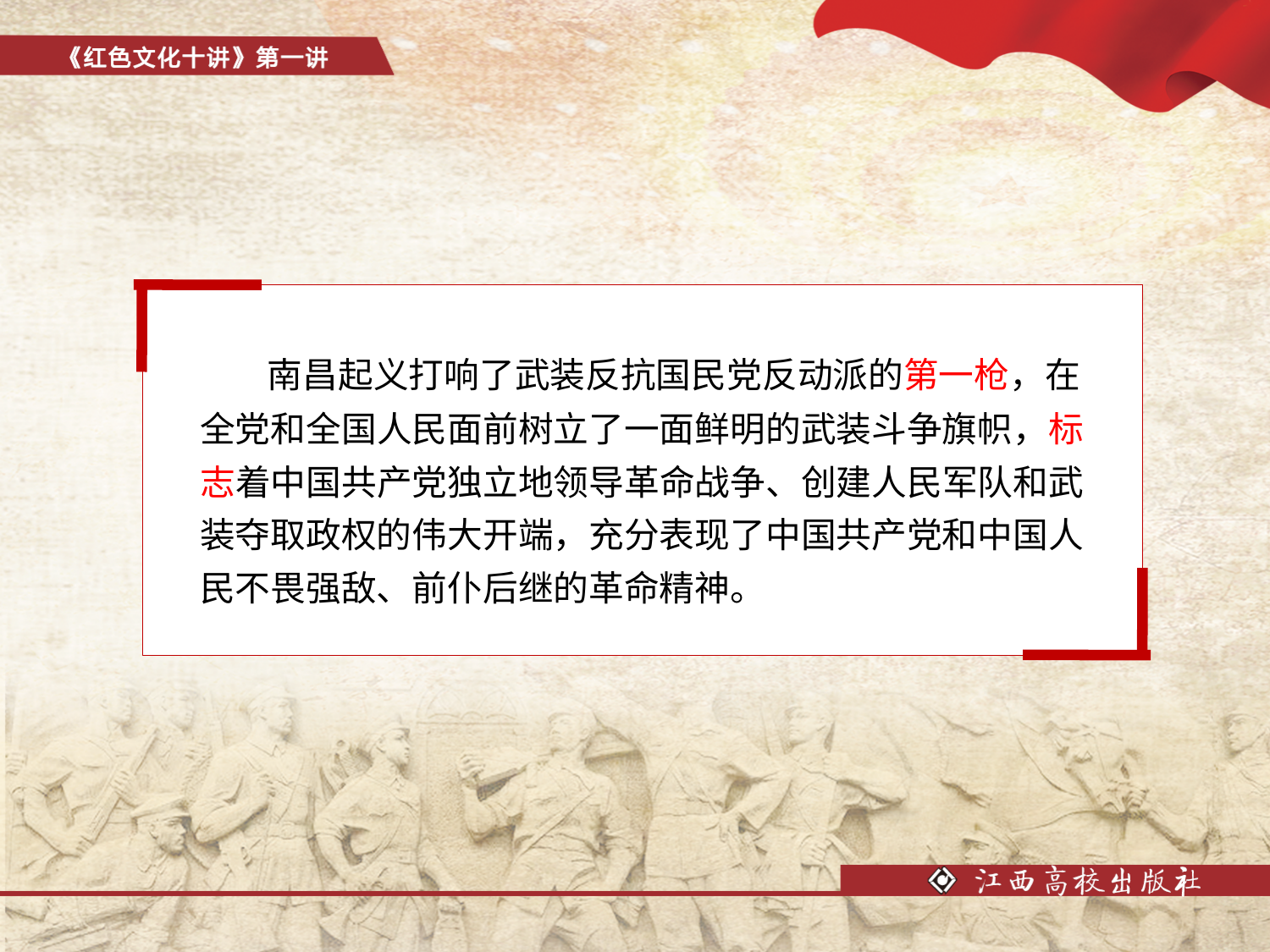

南昌起义打响了武装反抗国民党反动派的第一枪，在全党和全国人民面前树立了一面鲜明的武装斗争旗帜，标志着中国共产党独立地领导革命战争、创建人民军队和武装夺取政权的伟大开端，充分表现了中国共产党和中国人民不畏强敌、前仆后继的革命精神。